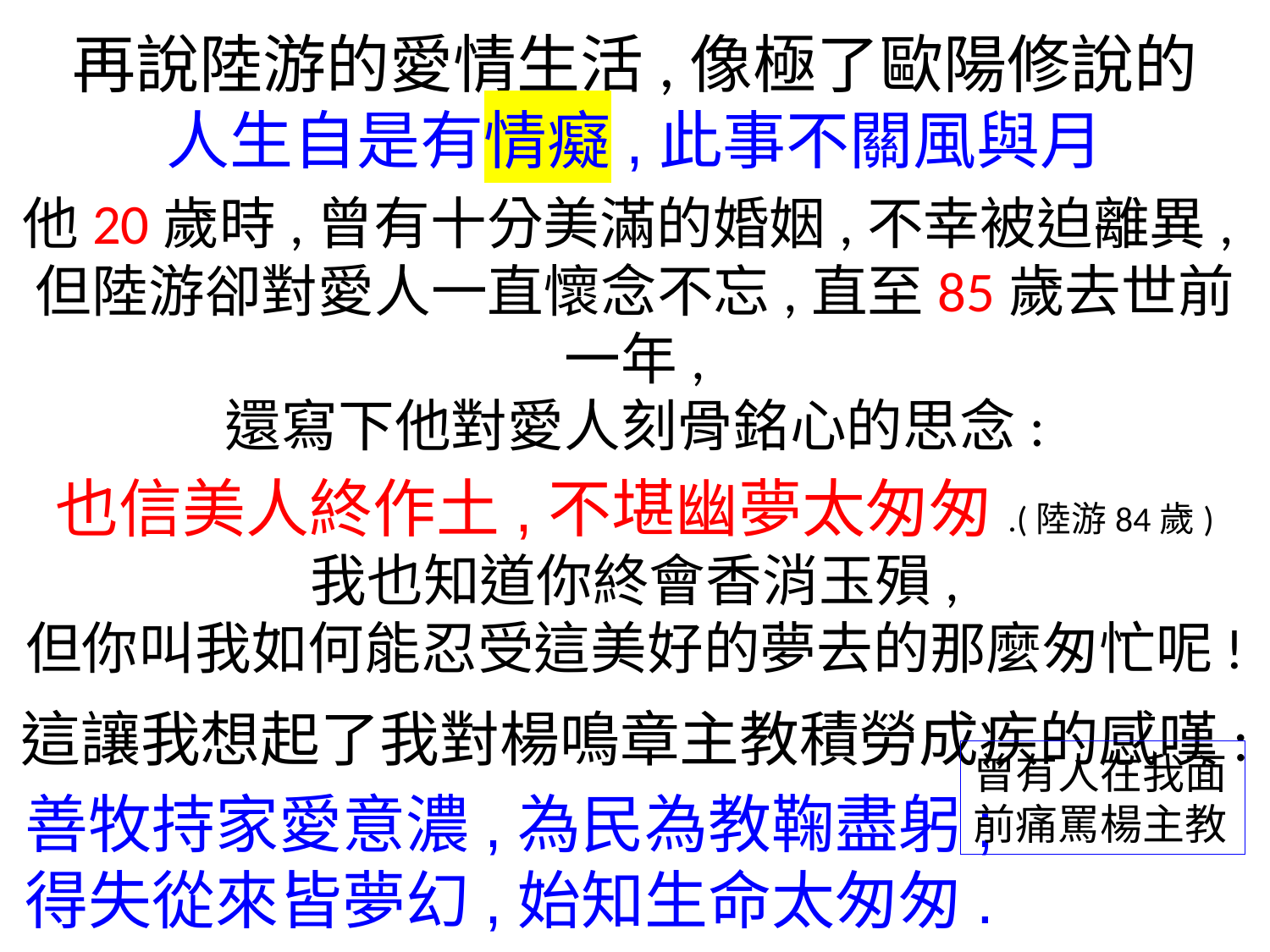

再說陸游的愛情生活,像極了歐陽修說的
人生自是有情癡,此事不關風與月
他20歲時,曾有十分美滿的婚姻,不幸被迫離異,但陸游卻對愛人一直懷念不忘,直至85歲去世前一年,
還寫下他對愛人刻骨銘心的思念:
也信美人終作土,不堪幽夢太匆匆.(陸游84歲)
我也知道你終會香消玉殞,
但你叫我如何能忍受這美好的夢去的那麼匆忙呢!
這讓我想起了我對楊鳴章主教積勞成疾的感嘆:
善牧持家愛意濃,為民為教鞠盡躬;
得失從來皆夢幻,始知生命太匆匆.

曾有人在我面前痛罵楊主教